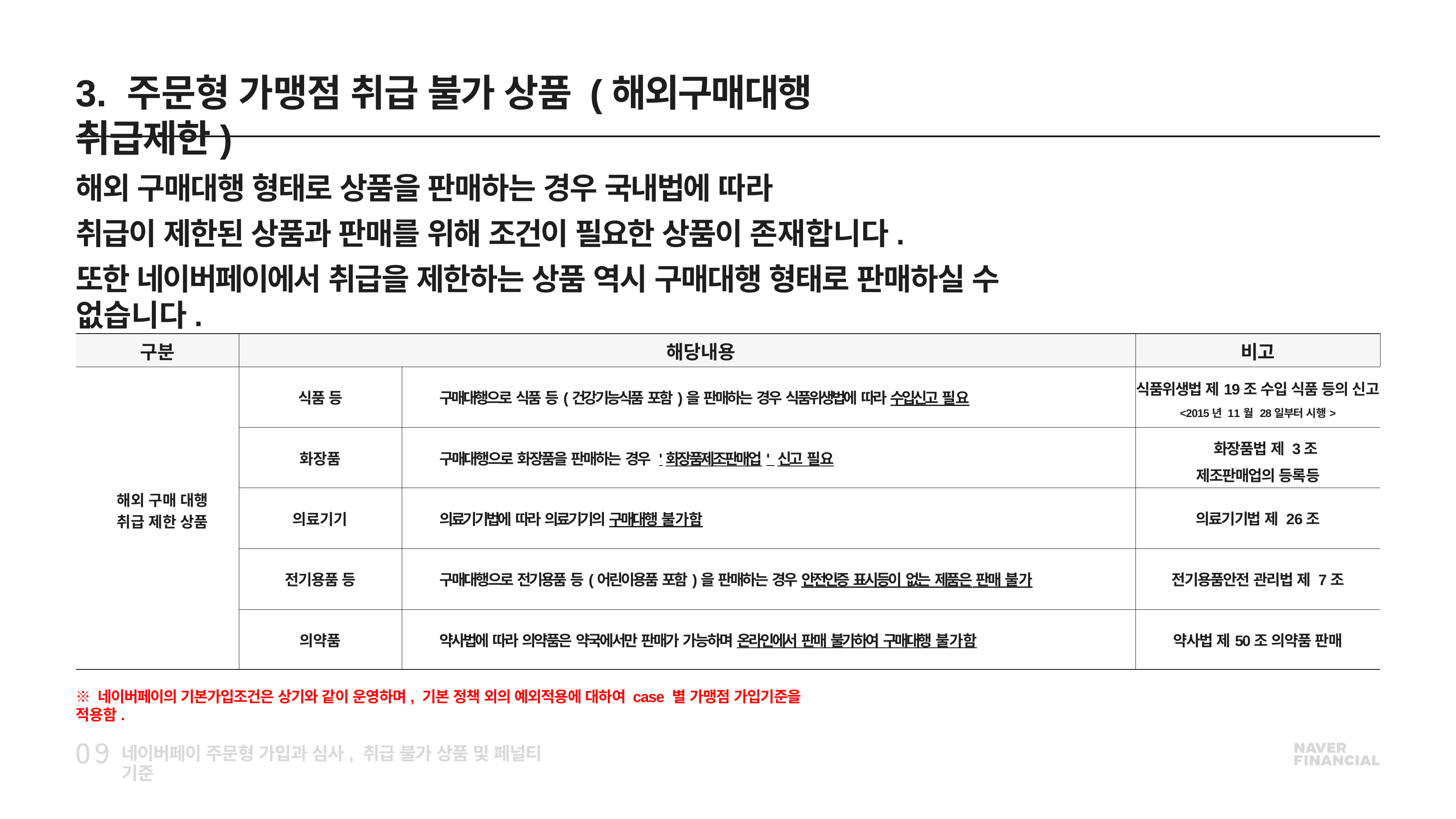

# 3. 주문형 가맹점 취급 불가 상품 (해외구매대행 취급제한)
해외 구매대행 형태로 상품을 판매하는 경우 국내법에 따라
취급이 제한된 상품과 판매를 위해 조건이 필요한 상품이 존재합니다.
또한 네이버페이에서 취급을 제한하는 상품 역시 구매대행 형태로 판매하실 수 없습니다.
| 구분 | 해당내용 |  | 비고 |
| --- | --- | --- | --- |
| 해외 구매 대행 취급 제한 상품 | 식품 등 | 구매대행으로 식품 등(건강기능식품 포함)을 판매하는 경우 식품위생법에 따라 수입신고 필요 | 식품위생법 제19조 수입 식품 등의 신고 <2015년 11월 28일부터 시행> |
|  | 화장품 | 구매대행으로 화장품을 판매하는 경우 '화장품제조판매업' 신고 필요 | 화장품법 제 3조 제조판매업의 등록등 |
|  | 의료기기 | 의료기기법에 따라 의료기기의 구매대행 불가함 | 의료기기법 제 26조 |
|  | 전기용품 등 | 구매대행으로 전기용품 등(어린이용품 포함)을 판매하는 경우 안전인증 표시등이 없는 제품은 판매 불가 | 전기용품안전 관리법 제 7조 |
|  | 의약품 | 약사법에 따라 의약품은 약국에서만 판매가 가능하며 온라인에서 판매 불가하여 구매대행 불가함 | 약사법 제50조 의약품 판매 |
※ 네이버페이의 기본가입조건은 상기와 같이 운영하며, 기본 정책 외의 예외적용에 대하여 case 별 가맹점 가입기준을 적용함.
09
네이버페이 주문형 가입과 심사, 취급 불가 상품 및 페널티 기준